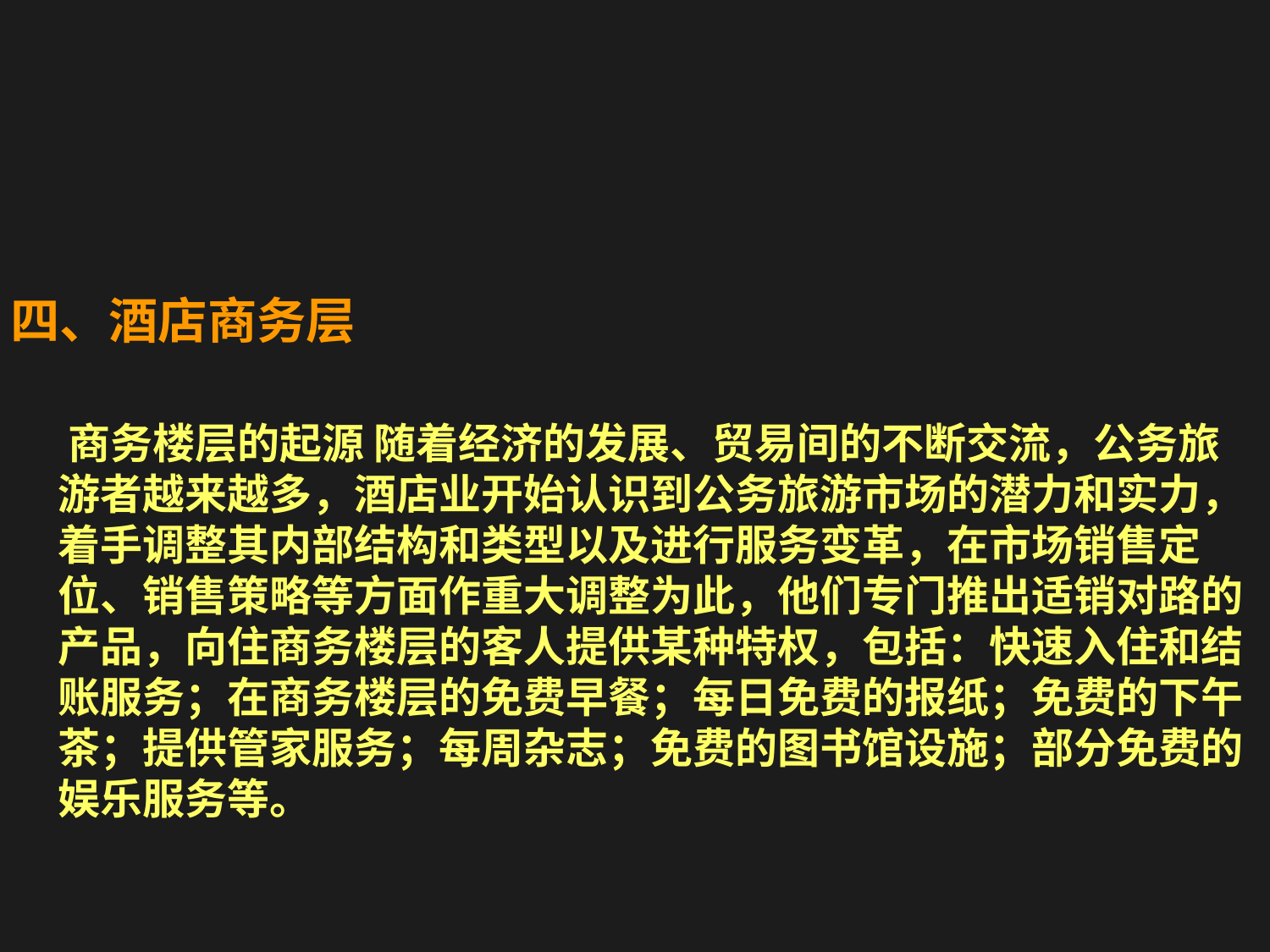

四、酒店商务层

     商务楼层的起源 随着经济的发展、贸易间的不断交流，公务旅游者越来越多，酒店业开始认识到公务旅游市场的潜力和实力，着手调整其内部结构和类型以及进行服务变革，在市场销售定位、销售策略等方面作重大调整为此，他们专门推出适销对路的产品，向住商务楼层的客人提供某种特权，包括：快速入住和结账服务；在商务楼层的免费早餐；每日免费的报纸；免费的下午茶；提供管家服务；每周杂志；免费的图书馆设施；部分免费的娱乐服务等。
242